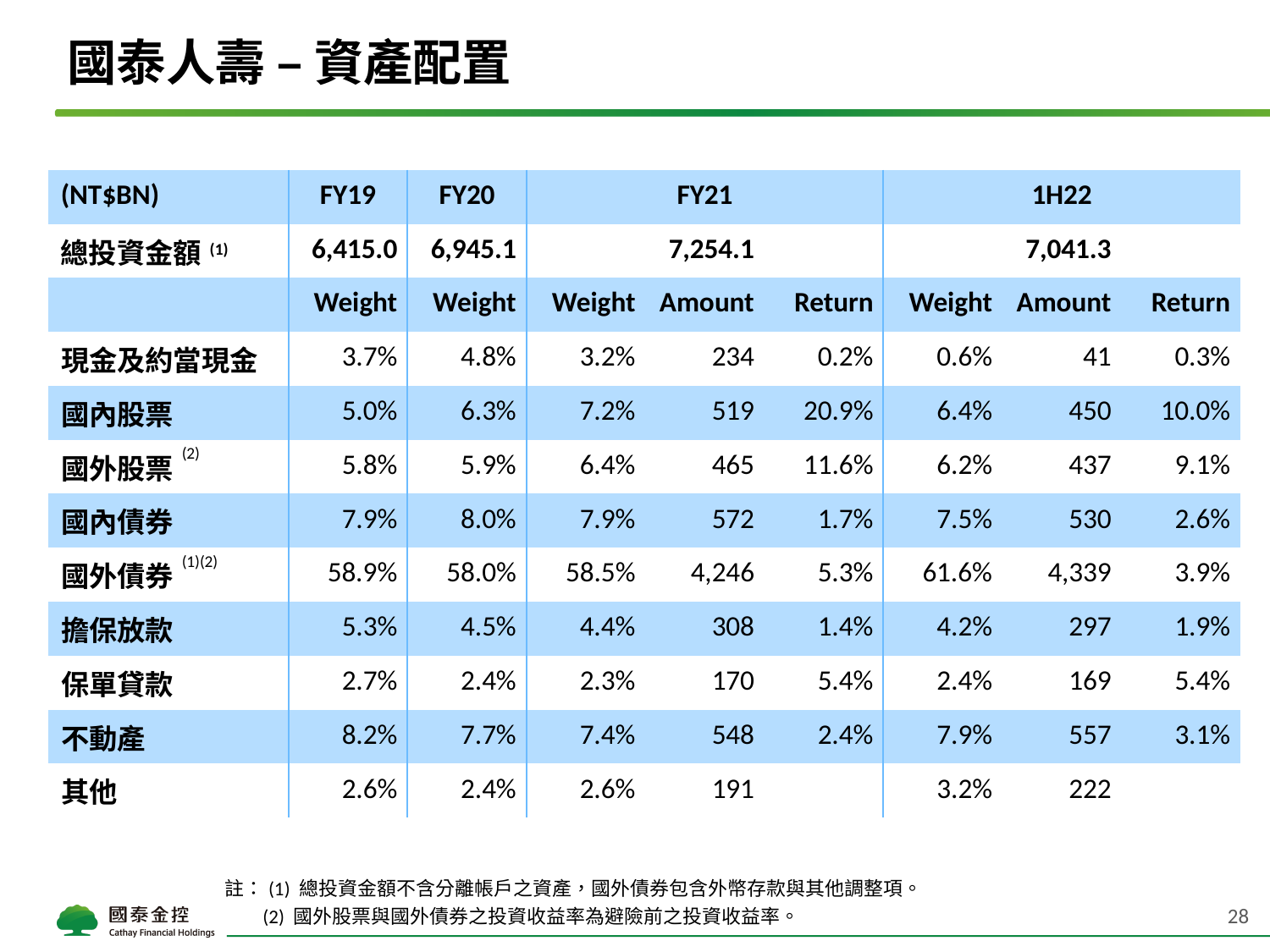

# 國泰人壽 – 資產配置
| (NT$BN) | FY19 | FY20 | FY21 |  |  | 1H22 |  |  |
| --- | --- | --- | --- | --- | --- | --- | --- | --- |
| 總投資金額(1) | 6,415.0 | 6,945.1 | 7,254.1 |  |  | 7,041.3 |  |  |
|  | Weight | Weight | Weight | Amount | Return | Weight | Amount | Return |
| 現金及約當現金 | 3.7% | 4.8% | 3.2% | 234 | 0.2% | 0.6% | 41 | 0.3% |
| 國內股票 | 5.0% | 6.3% | 7.2% | 519 | 20.9% | 6.4% | 450 | 10.0% |
| 國外股票(2) | 5.8% | 5.9% | 6.4% | 465 | 11.6% | 6.2% | 437 | 9.1% |
| 國內債券 | 7.9% | 8.0% | 7.9% | 572 | 1.7% | 7.5% | 530 | 2.6% |
| 國外債券(1)(2) | 58.9% | 58.0% | 58.5% | 4,246 | 5.3% | 61.6% | 4,339 | 3.9% |
| 擔保放款 | 5.3% | 4.5% | 4.4% | 308 | 1.4% | 4.2% | 297 | 1.9% |
| 保單貸款 | 2.7% | 2.4% | 2.3% | 170 | 5.4% | 2.4% | 169 | 5.4% |
| 不動產 | 8.2% | 7.7% | 7.4% | 548 | 2.4% | 7.9% | 557 | 3.1% |
| 其他 | 2.6% | 2.4% | 2.6% | 191 |  | 3.2% | 222 |  |
註：(1) 總投資金額不含分離帳戶之資產，國外債券包含外幣存款與其他調整項。
(2) 國外股票與國外債券之投資收益率為避險前之投資收益率。
28